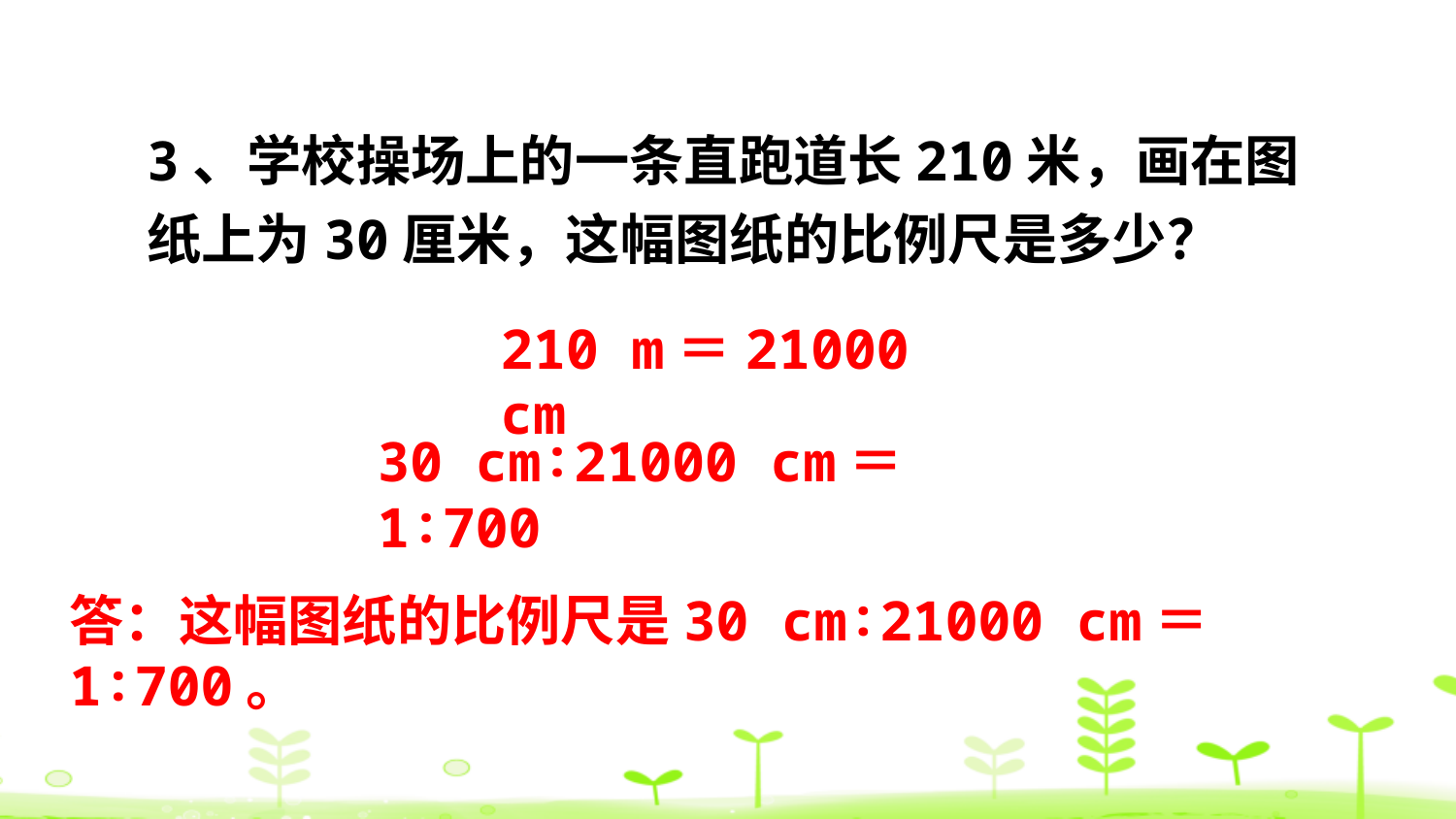

3、学校操场上的一条直跑道长210米，画在图纸上为30厘米，这幅图纸的比例尺是多少？
210 m＝21000 cm
30 cm∶21000 cm＝1∶700
答：这幅图纸的比例尺是30 cm∶21000 cm＝1∶700。